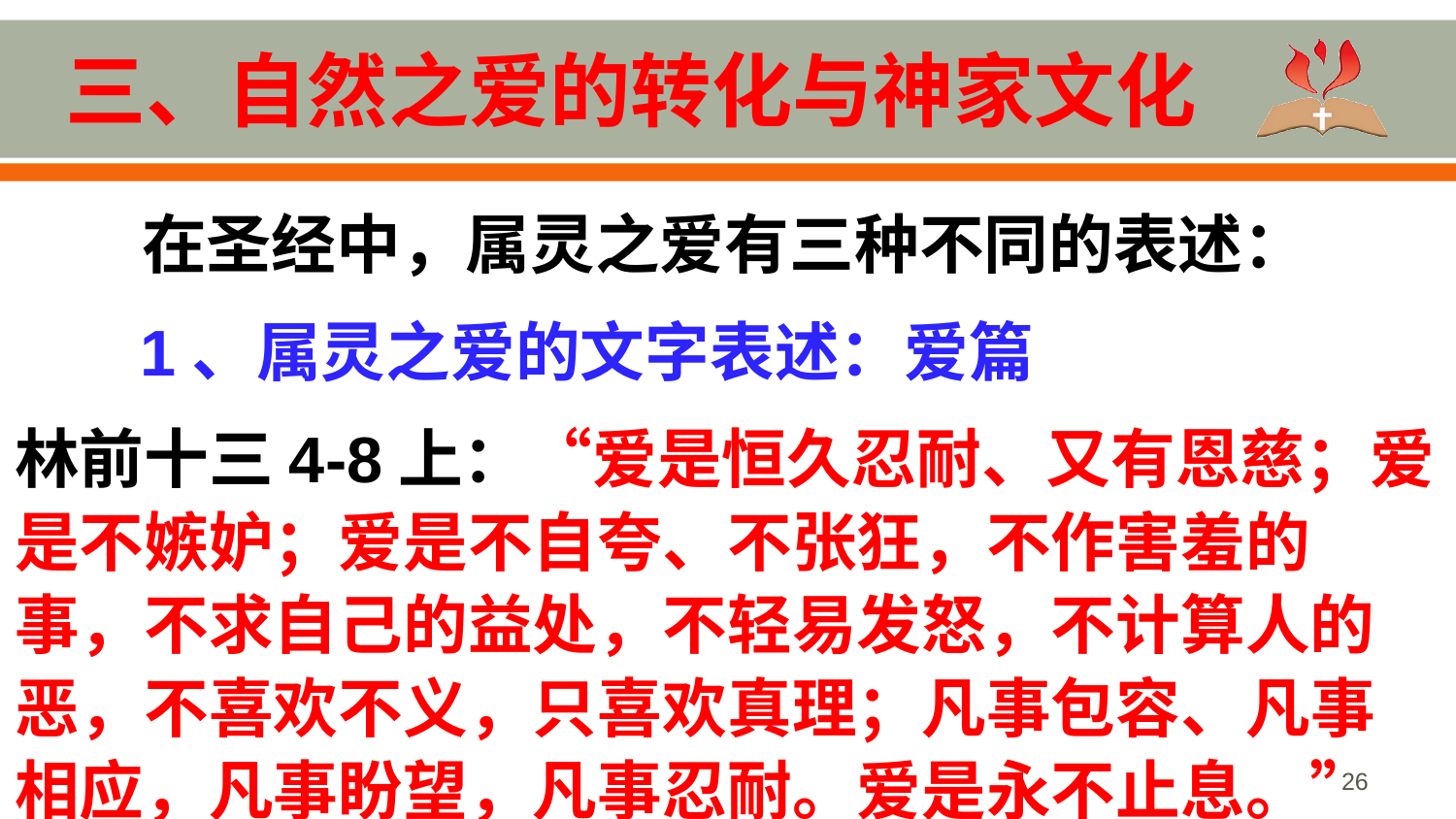

# 三、自然之爱的转化与神家文化
在圣经中，属灵之爱有三种不同的表述：
       1、属灵之爱的文字表述：爱篇
林前十三4-8上：“爱是恒久忍耐、又有恩慈；爱是不嫉妒；爱是不自夸、不张狂，不作害羞的事，不求自己的益处，不轻易发怒，不计算人的恶，不喜欢不义，只喜欢真理；凡事包容、凡事相应，凡事盼望，凡事忍耐。爱是永不止息。”

26